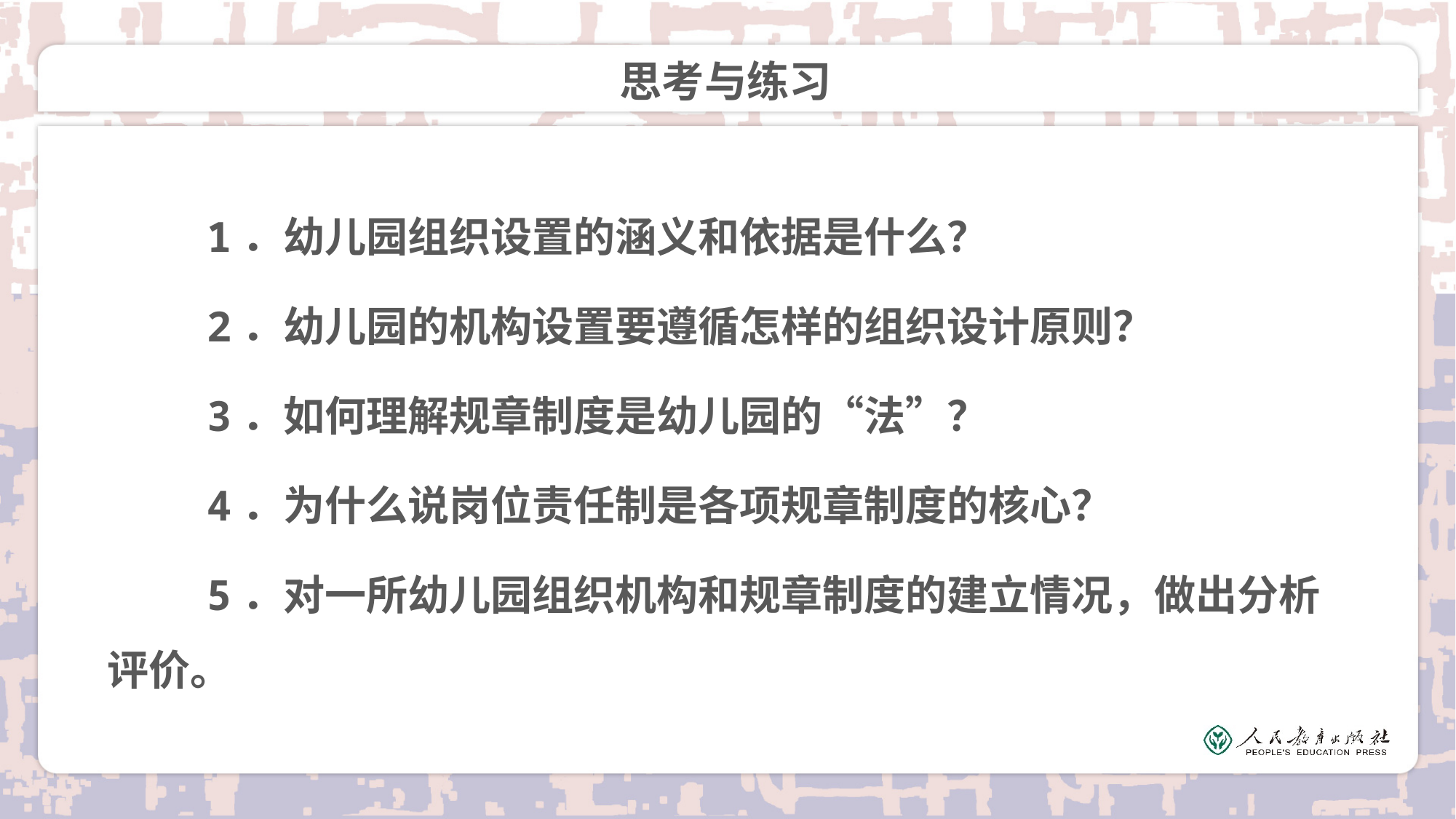

# 思考与练习
    1．幼儿园组织设置的涵义和依据是什么？
    2．幼儿园的机构设置要遵循怎样的组织设计原则？
    3．如何理解规章制度是幼儿园的“法”？
    4．为什么说岗位责任制是各项规章制度的核心？
    5．对一所幼儿园组织机构和规章制度的建立情况，做出分析评价。